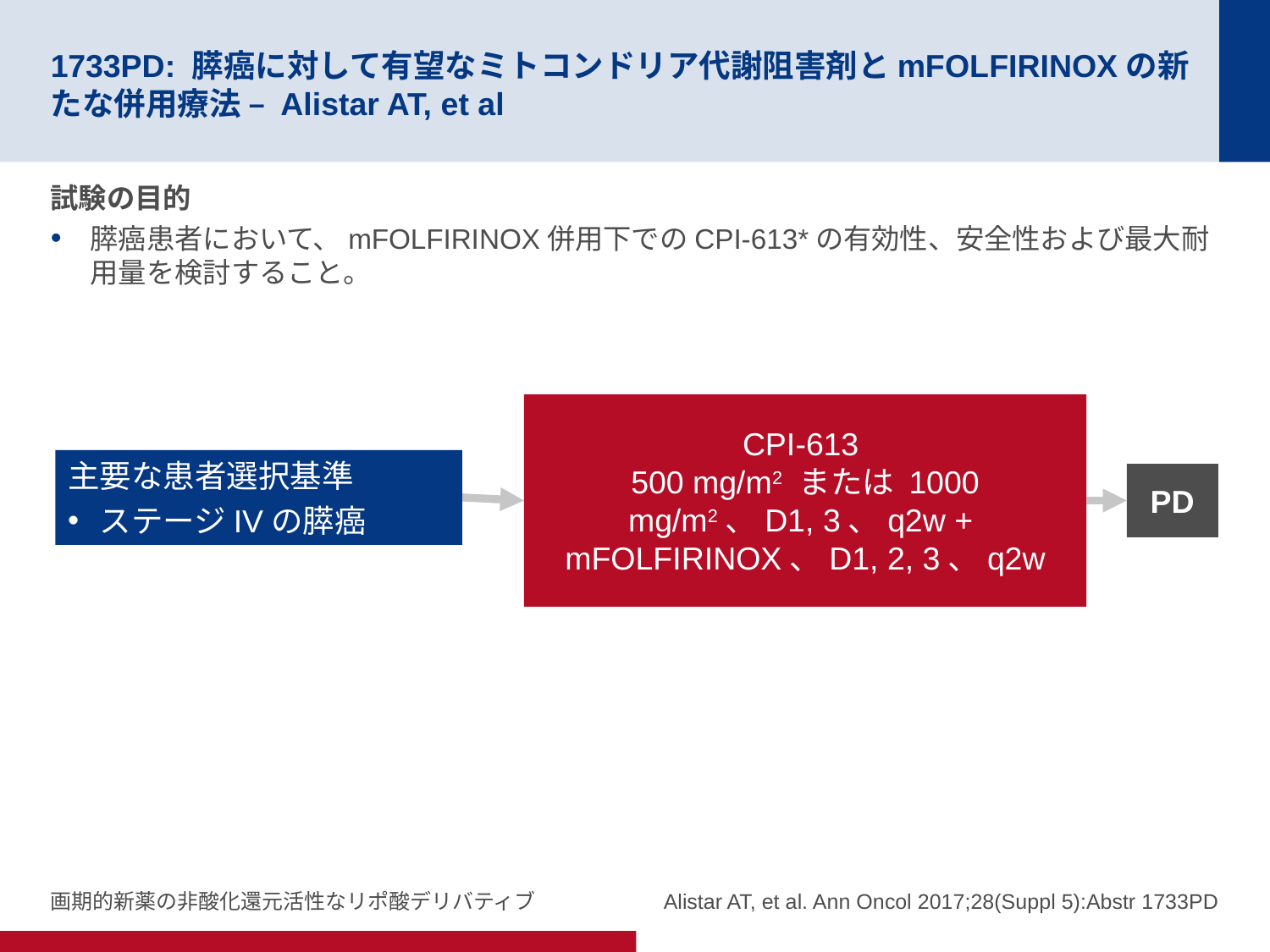

# 1733PD: 膵癌に対して有望なミトコンドリア代謝阻害剤とmFOLFIRINOXの新たな併用療法 – Alistar AT, et al
試験の目的
膵癌患者において、mFOLFIRINOX併用下でのCPI-613*の有効性、安全性および最大耐用量を検討すること。

CPI-613
500 mg/m2 または 1000 mg/m2、D1, 3、q2w +
mFOLFIRINOX、D1, 2, 3、q2w
主要な患者選択基準
ステージIVの膵癌
PD
画期的新薬の非酸化還元活性なリポ酸デリバティブ
Alistar AT, et al. Ann Oncol 2017;28(Suppl 5):Abstr 1733PD